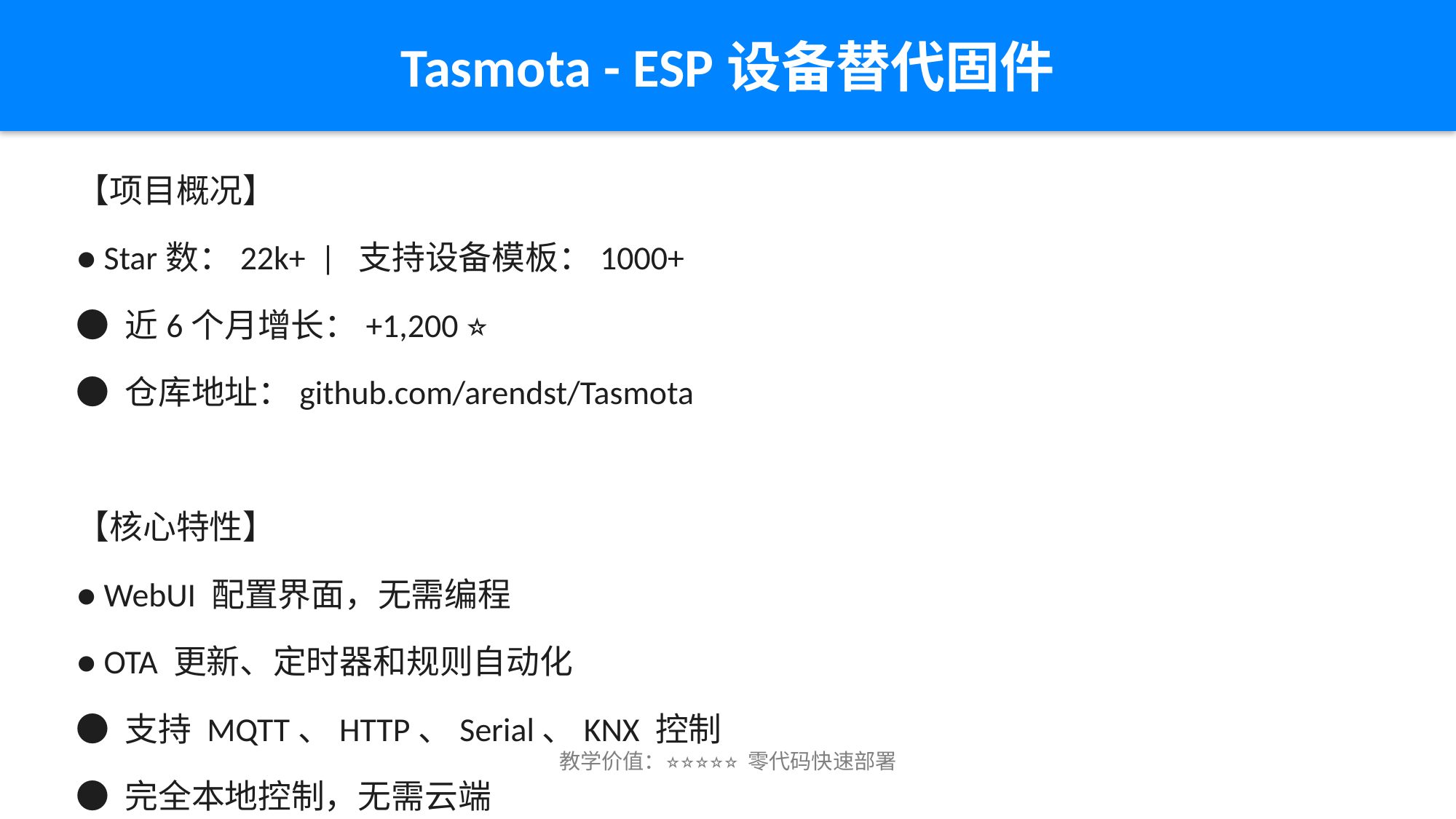

Tasmota - ESP设备替代固件
【项目概况】
● Star数：22k+  |  支持设备模板：1000+
● 近6个月增长：+1,200 ⭐
● 仓库地址：github.com/arendst/Tasmota

【核心特性】
● WebUI 配置界面，无需编程
● OTA 更新、定时器和规则自动化
● 支持 MQTT、HTTP、Serial、KNX 控制
● 完全本地控制，无需云端

【ESP32S3支持】完全支持，包括蓝牙BLE网关、以太网、摄像头
教学价值：⭐⭐⭐⭐⭐  零代码快速部署